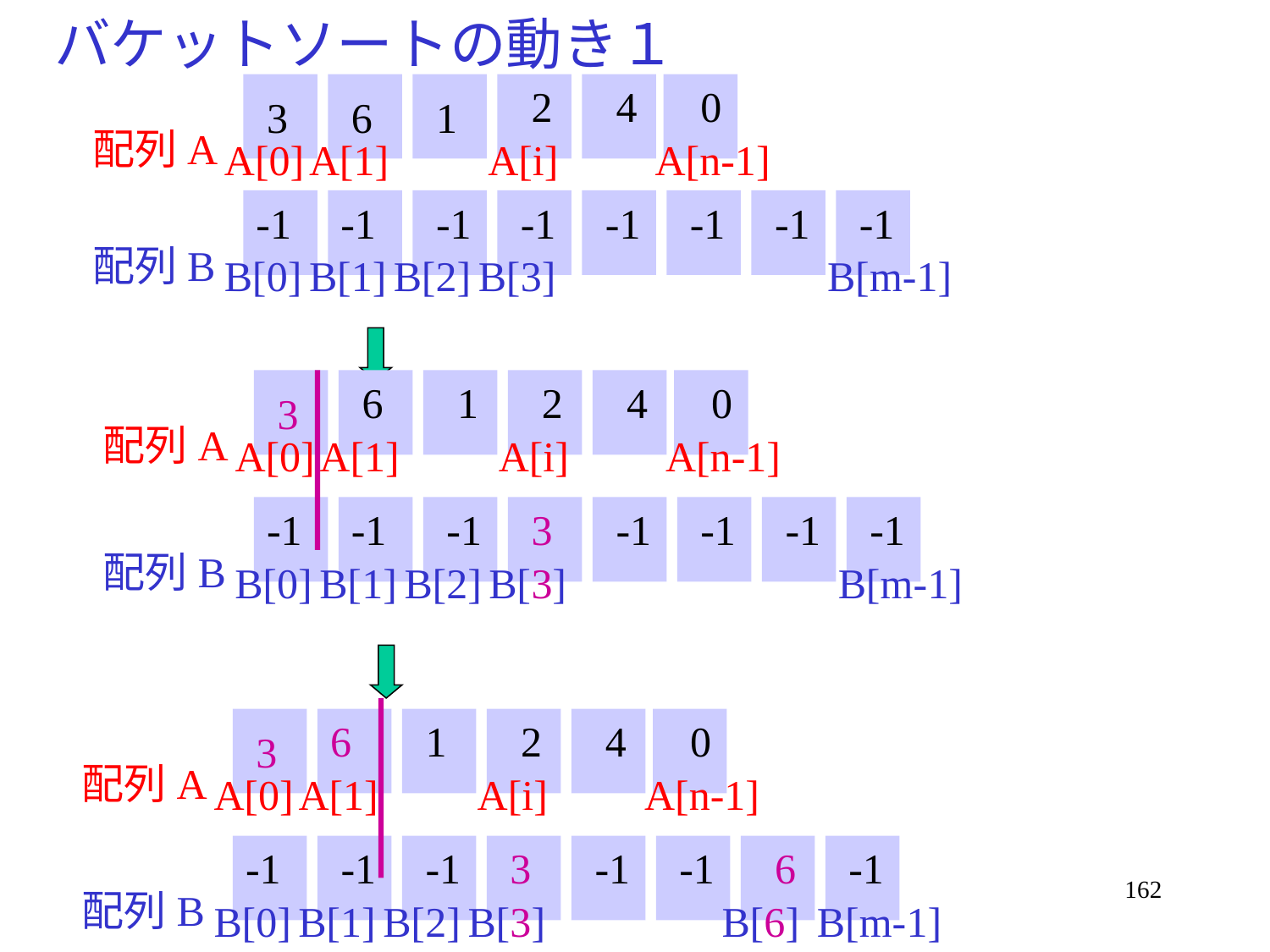

# バケットソートの動き１

2

4

0
3
6
1
配列A
A[0]
A[1]
A[i]
A[n-1]

-1

-1

-1

-1

-1

-1

-1

-1
配列B
B[0]
B[1]
B[2]
B[3]
B[m-1]

6

1

2

4

0
3
配列A
A[0]
A[1]
A[i]
A[n-1]

-1

-1

-1

3

-1

-1

-1

-1
配列B
B[0]
B[1]
B[2]
B[3]
B[m-1]

6

1

2

4

0
3
配列A
A[0]
A[1]
A[i]
A[n-1]

-1

-1

-1

3

-1

-1

6

-1
162
配列B
B[0]
B[1]
B[2]
B[3]
B[6]
B[m-1]